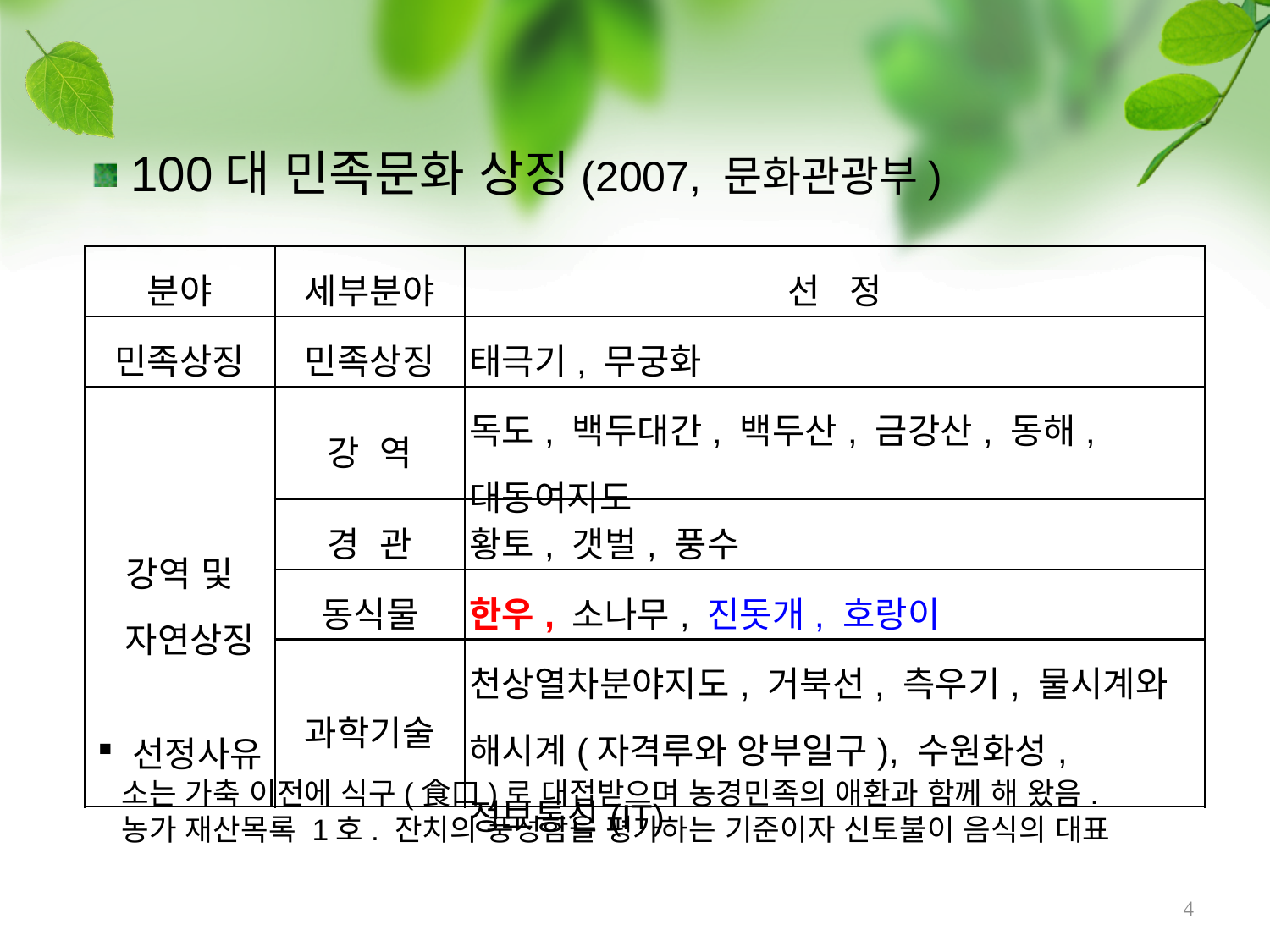

100대 민족문화 상징(2007, 문화관광부)
| 분야 | 세부분야 | 선   정 |
| --- | --- | --- |
| 민족상징 | 민족상징 | 태극기, 무궁화 |
| 강역 및 자연상징 | 강 역 | 독도, 백두대간, 백두산, 금강산, 동해, 대동여지도 |
|  | 경 관 | 황토, 갯벌, 풍수 |
|  | 동식물 | 한우, 소나무, 진돗개, 호랑이 |
|  | 과학기술 | 천상열차분야지도, 거북선, 측우기, 물시계와 해시계(자격루와 앙부일구), 수원화성, 정보통신(IT) |
 선정사유
  소는 가축 이전에 식구(食口)로 대접받으며 농경민족의 애환과 함께 해 왔음.
  농가 재산목록 1호. 잔치의 풍성함을 평가하는 기준이자 신토불이 음식의 대표